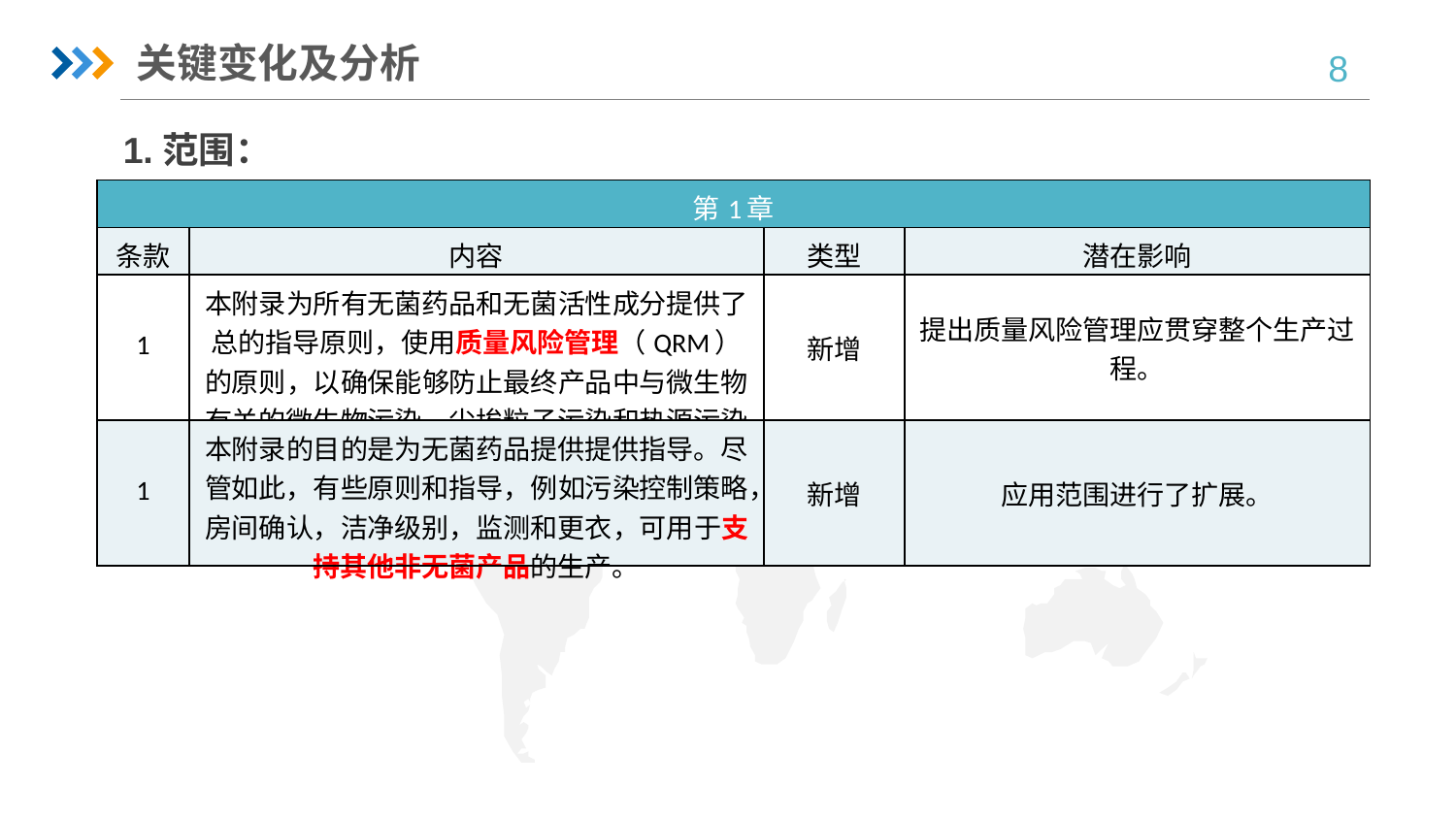

关键变化及分析
1.范围：

| 第1章 |  |  |  |
| --- | --- | --- | --- |
| 条款 | 内容 | 类型 | 潜在影响 |
| 1 | 本附录为所有无菌药品和无菌活性成分提供了总的指导原则，使用质量风险管理（QRM）的原则，以确保能够防止最终产品中与微生物有关的微生物污染、尘埃粒子污染和热源污染。 | 新增 | 提出质量风险管理应贯穿整个生产过程。 |
| 1 | 本附录的目的是为无菌药品提供提供指导。尽管如此，有些原则和指导，例如污染控制策略，房间确认，洁净级别，监测和更衣，可用于支持其他非无菌产品的生产。 | 新增 | 应用范围进行了扩展。 |